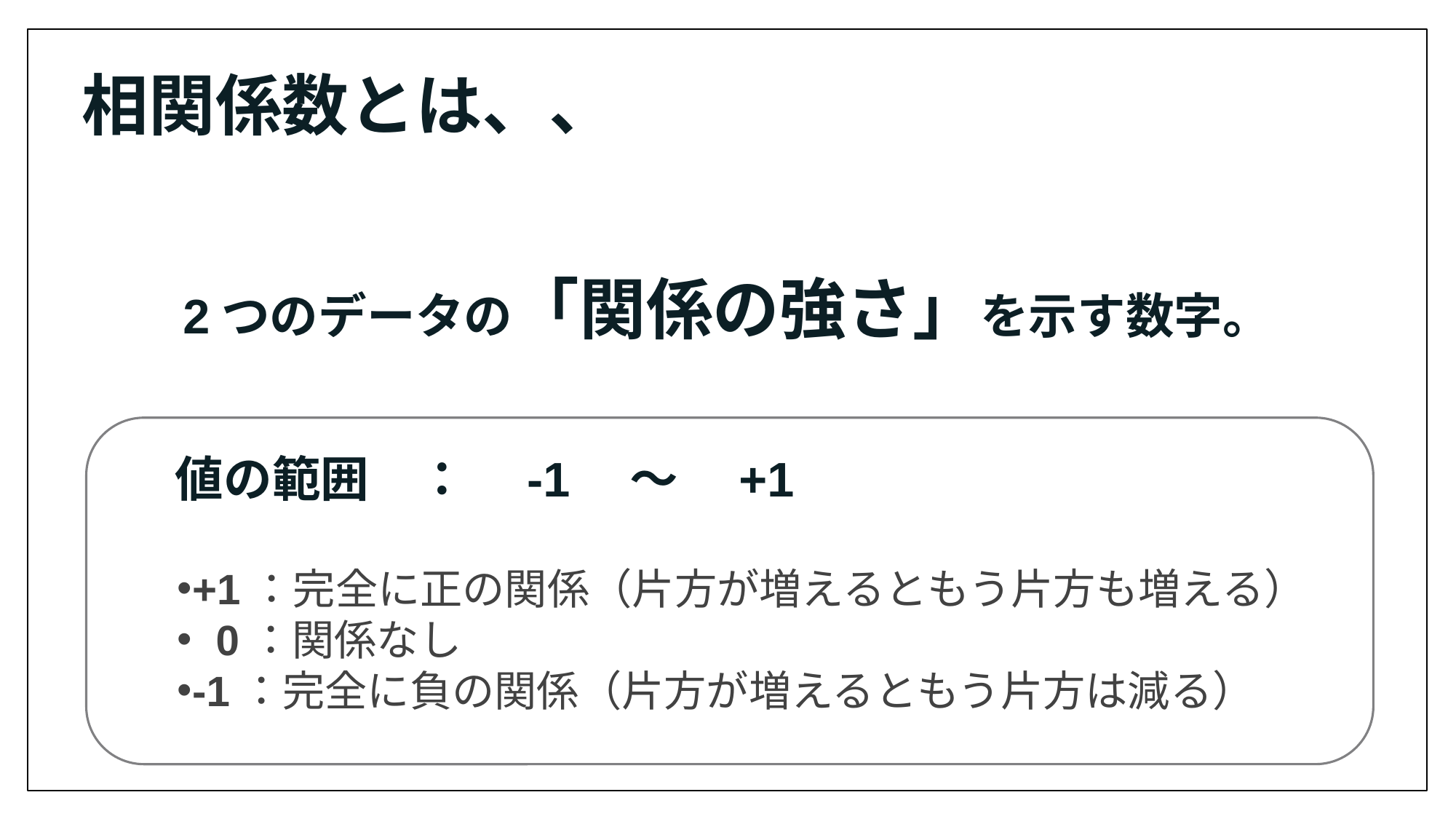

相関係数とは、、
2つのデータの「関係の強さ」を示す数字。

値の範囲　：　-1　～　+1
+1：完全に正の関係（片方が増えるともう片方も増える）
  0：関係なし
-1：完全に負の関係（片方が増えるともう片方は減る）